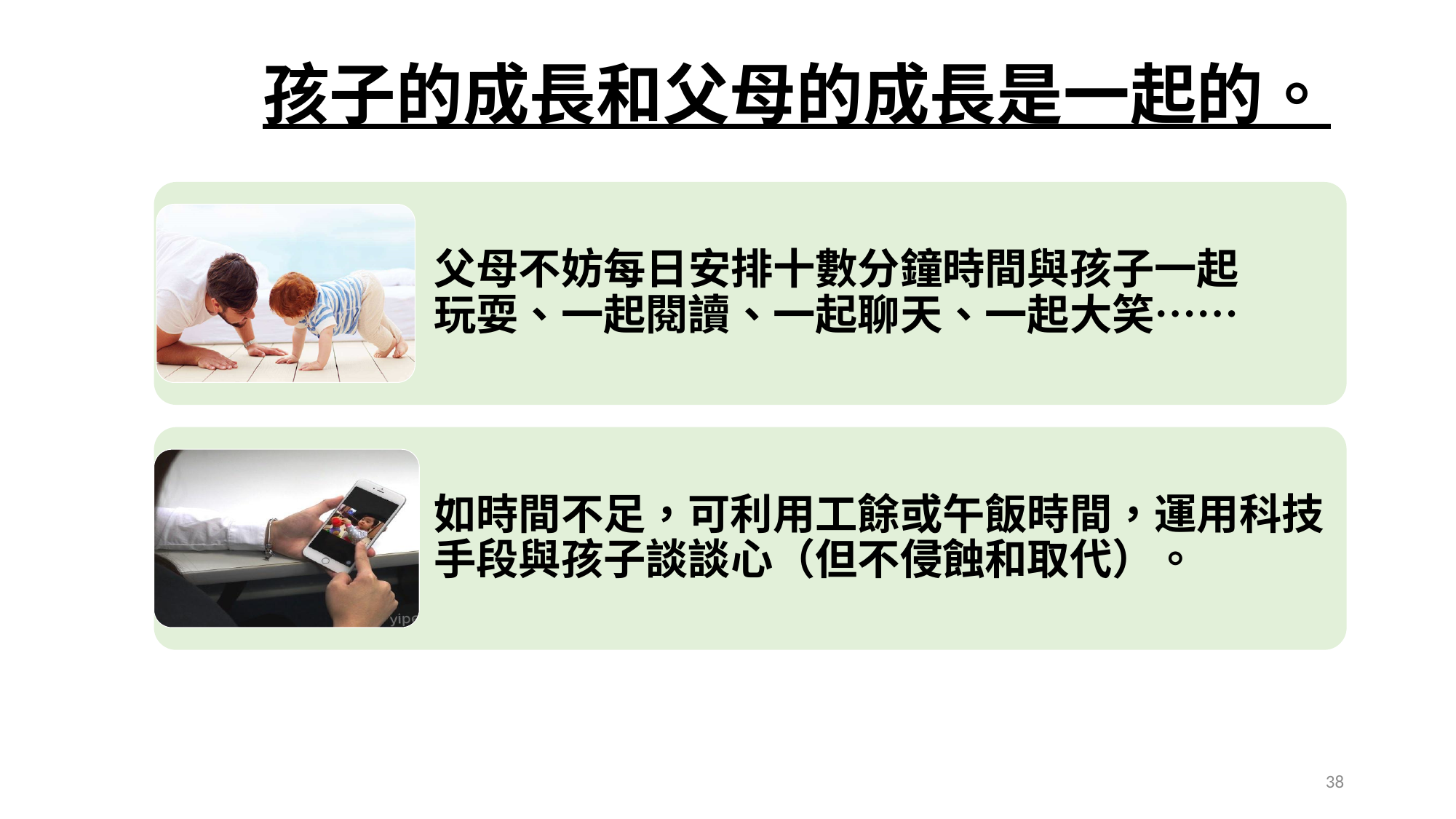

孩子的成長和父母的成長是一起的。
父母不妨每日安排十數分鐘時間與孩子一起       玩耍、一起閱讀、一起聊天、一起大笑……
如時間不足，可利用工餘或午飯時間，運用科技手段與孩子談談心（但不侵蝕和取代）。
38